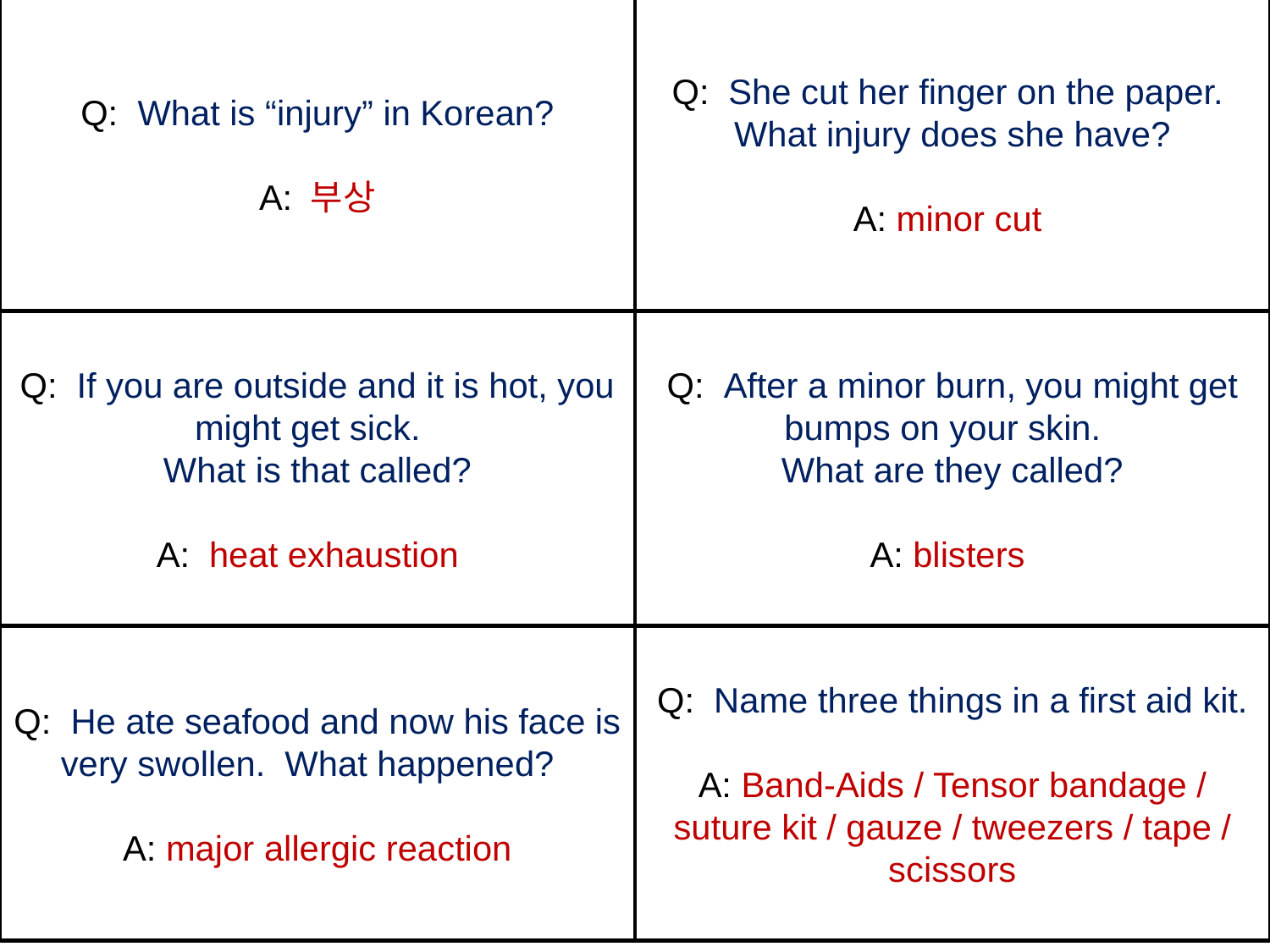

# Q:  What is “injury” in Korean? A: 부상
Q:  She cut her finger on the paper.  What injury does she have?

A: minor cut
Q:  If you are outside and it is hot, you might get sick.
What is that called?

A:  heat exhaustion
Q:  After a minor burn, you might get bumps on your skin.
What are they called?
A: blisters
Q:  He ate seafood and now his face is very swollen.  What happened?

A: major allergic reaction
Q:  Name three things in a first aid kit.

A: Band-Aids / Tensor bandage / suture kit / gauze / tweezers / tape / scissors